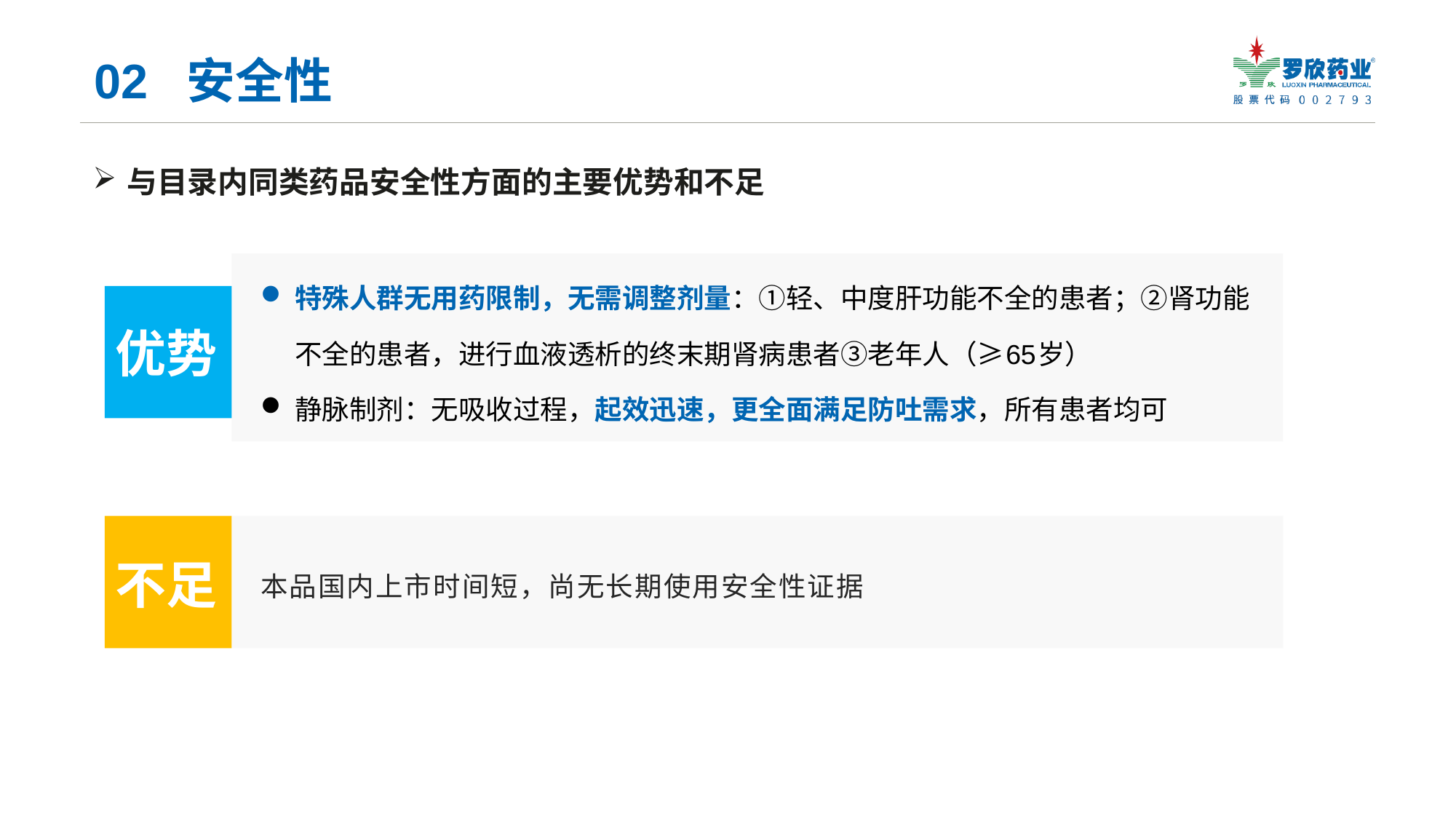

02  安全性

与目录内同类药品安全性方面的主要优势和不足
特殊人群无用药限制，无需调整剂量：①轻、中度肝功能不全的患者；②肾功能不全的患者，进行血液透析的终末期肾病患者③老年人（≥65岁）
静脉制剂：无吸收过程，起效迅速，更全面满足防吐需求，所有患者均可

优势

本品国内上市时间短，尚无长期使用安全性证据
不足
6